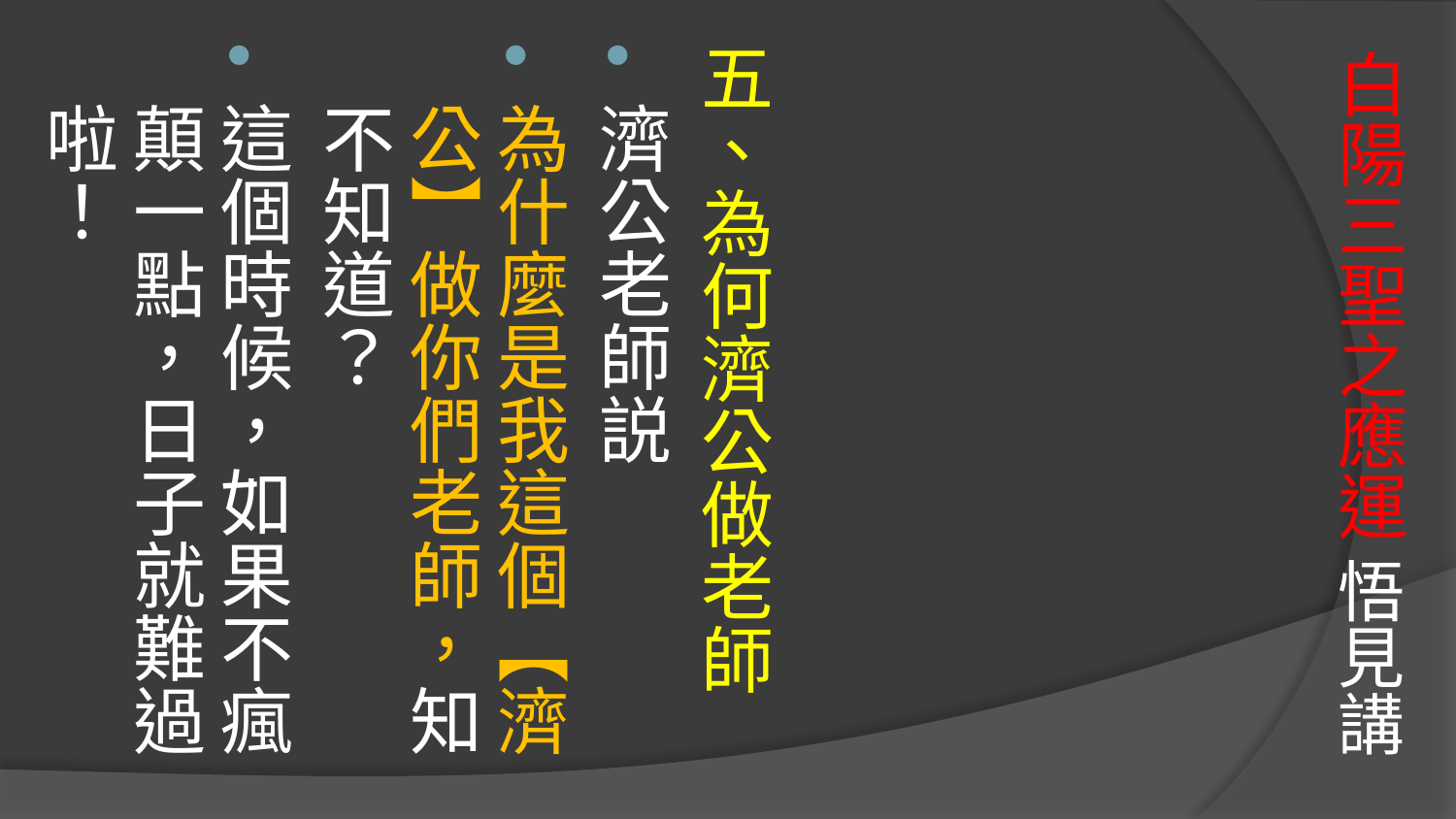

# 白陽三聖之應運 悟見講
五、為何濟公做老師
濟公老師説
為什麼是我這個【濟公】做你們老師，知不知道？
這個時候，如果不瘋顛一點，日子就難過啦！